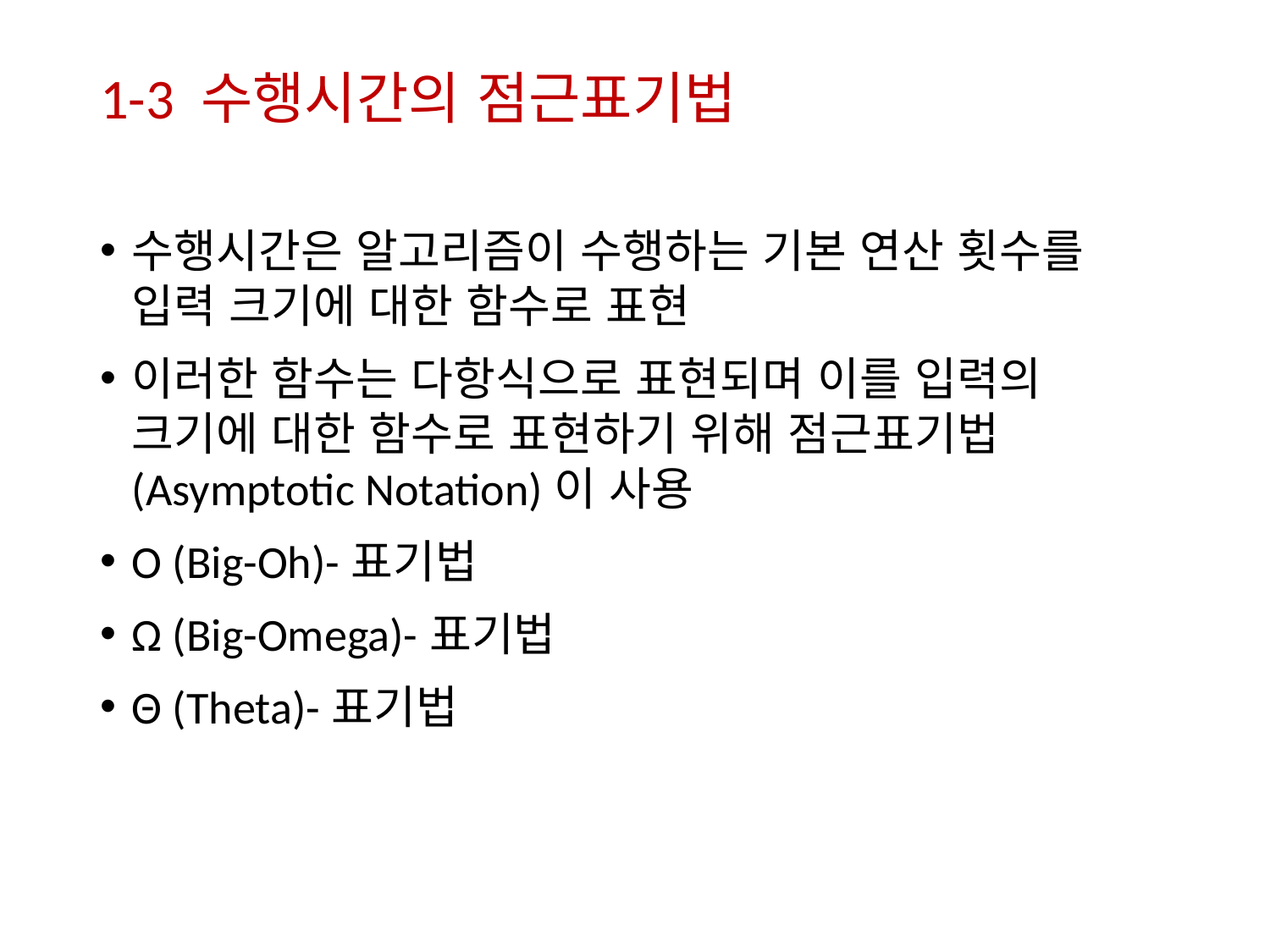

# 1-3 수행시간의 점근표기법
수행시간은 알고리즘이 수행하는 기본 연산 횟수를 입력 크기에 대한 함수로 표현
이러한 함수는 다항식으로 표현되며 이를 입력의 크기에 대한 함수로 표현하기 위해 점근표기법(Asymptotic Notation)이 사용
O (Big-Oh)-표기법
Ω (Big-Omega)-표기법
Θ (Theta)-표기법